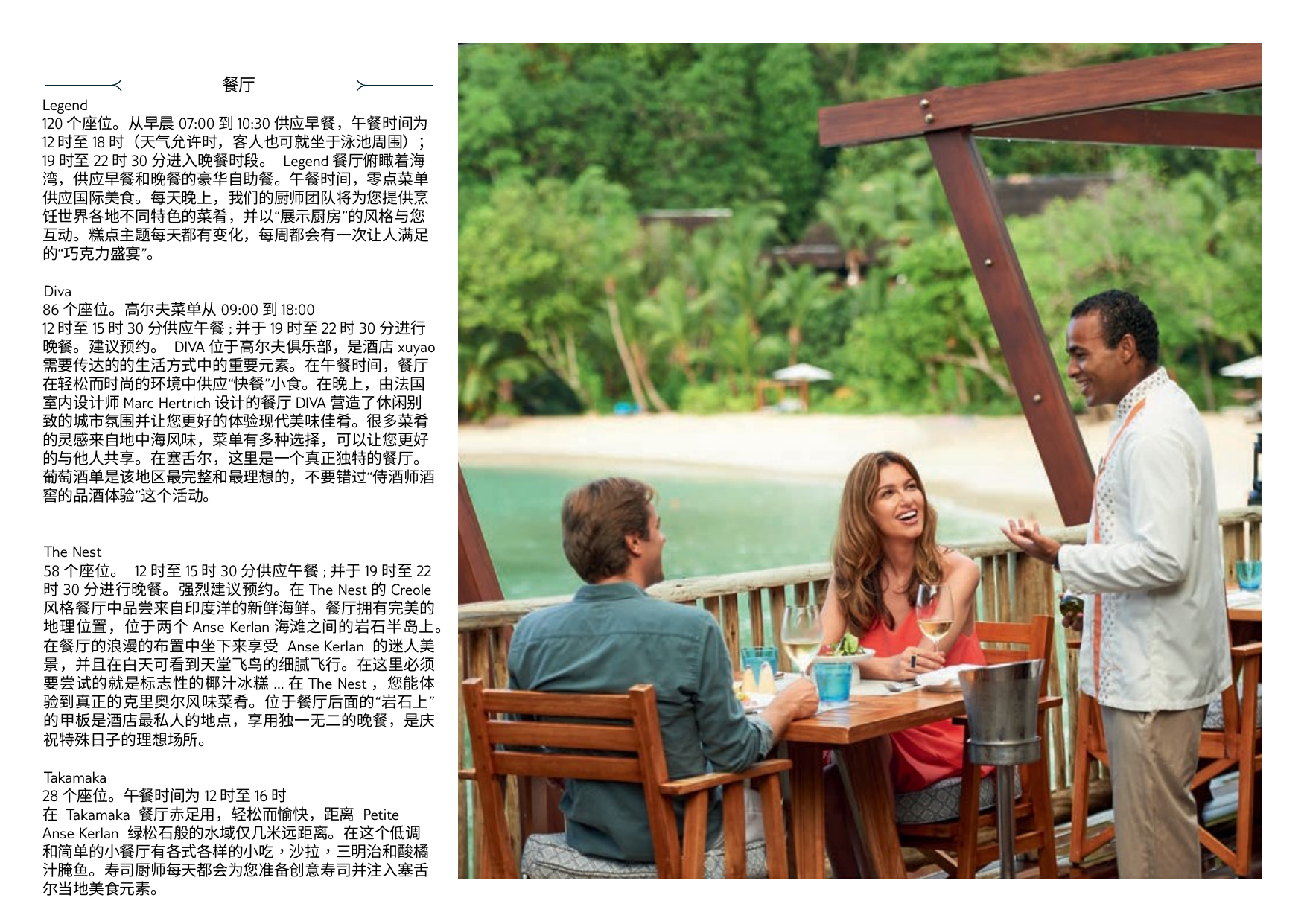

餐厅
Legend
120个座位。从早晨07:00到10:30供应早餐，午餐时间为12时至18时（天气允许时，客人也可就坐于泳池周围）；19时至22时30分进入晚餐时段。 Legend餐厅俯瞰着海湾，供应早餐和晚餐的豪华自助餐。午餐时间，零点菜单供应国际美食。每天晚上，我们的厨师团队将为您提供烹饪世界各地不同特色的菜肴，并以“展示厨房”的风格与您互动。糕点主题每天都有变化，每周都会有一次让人满足的“巧克力盛宴”。

Diva
86个座位。高尔夫菜单从09:00到18:00
12时至15时30分供应午餐;并于19时至22时30分进行晚餐。建议预约。 DIVA位于高尔夫俱乐部，是酒店xuyao需要传达的的生活方式中的重要元素。在午餐时间，餐厅在轻松而时尚的环境中供应“快餐”小食。在晚上，由法国室内设计师Marc Hertrich设计的餐厅DIVA营造了休闲别致的城市氛围并让您更好的体验现代美味佳肴。很多菜肴的灵感来自地中海风味，菜单有多种选择，可以让您更好的与他人共享。在塞舌尔，这里是一个真正独特的餐厅。葡萄酒单是该地区最完整和最理想的，不要错过“侍酒师酒窖的品酒体验”这个活动。

The Nest
58个座位。 12时至15时30分供应午餐;并于19时至22时30分进行晚餐。强烈建议预约。在The Nest的Creole风格餐厅中品尝来自印度洋的新鲜海鲜。餐厅拥有完美的地理位置，位于两个Anse Kerlan海滩之间的岩石半岛上。在餐厅的浪漫的布置中坐下来享受 Anse Kerlan 的迷人美景，并且在白天可看到天堂飞鸟的细腻飞行。在这里必须要尝试的就是标志性的椰汁冰糕...在The Nest，您能体验到真正的克里奥尔风味菜肴。位于餐厅后面的“岩石上”的甲板是酒店最私人的地点，享用独一无二的晚餐，是庆祝特殊日子的理想场所。

Takamaka
28个座位。午餐时间为12时至16时
在 Takamaka 餐厅赤足用，轻松而愉快，距离 Petite Anse Kerlan 绿松石般的水域仅几米远距离。在这个低调和简单的小餐厅有各式各样的小吃，沙拉，三明治和酸橘汁腌鱼。寿司厨师每天都会为您准备创意寿司并注入塞舌尔当地美食元素。